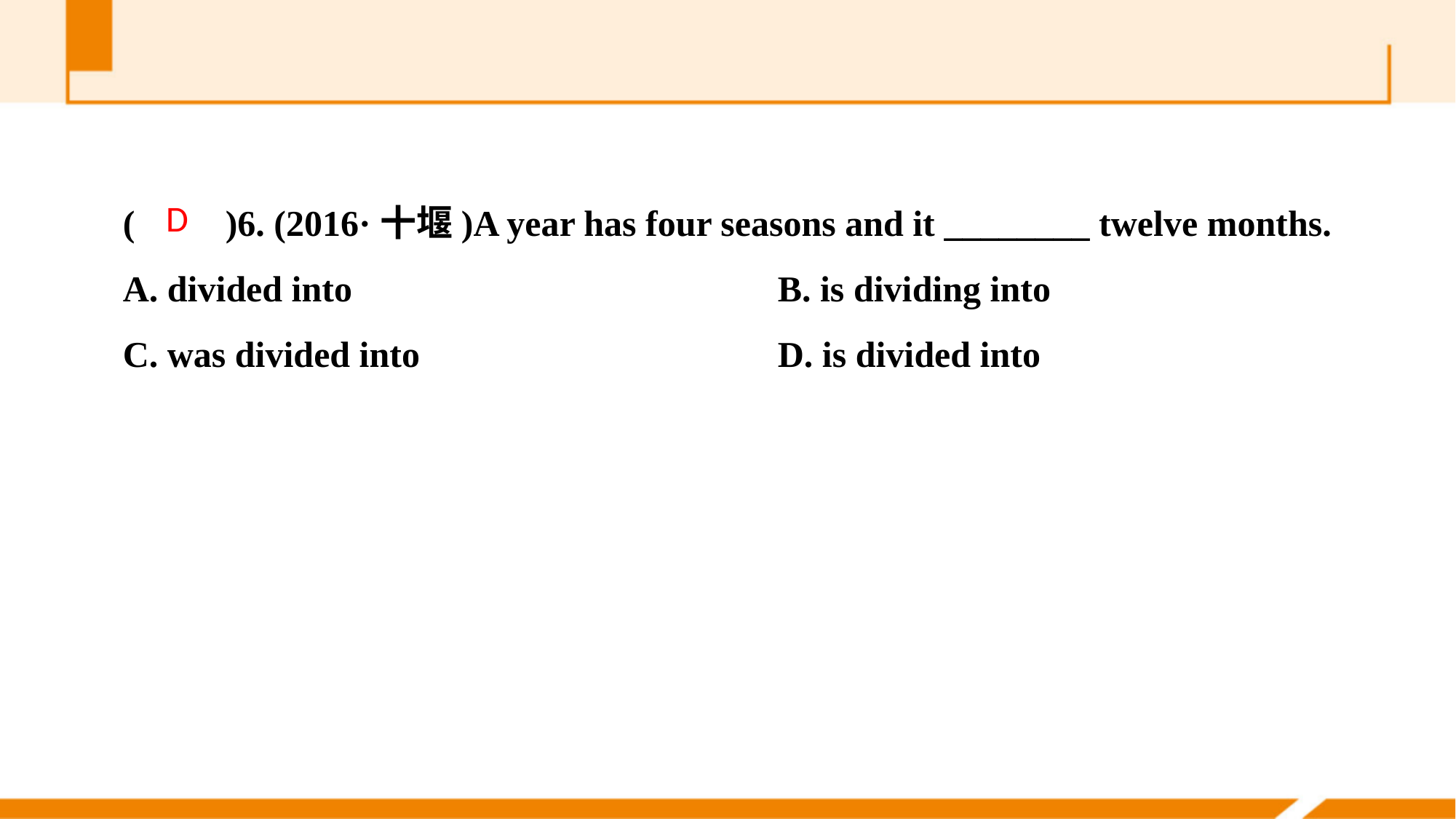

(　　)6. (2016·十堰)A year has four seasons and it ________ twelve months.
A. divided into  	 			B. is dividing into
C. was divided into  				D. is divided into
D